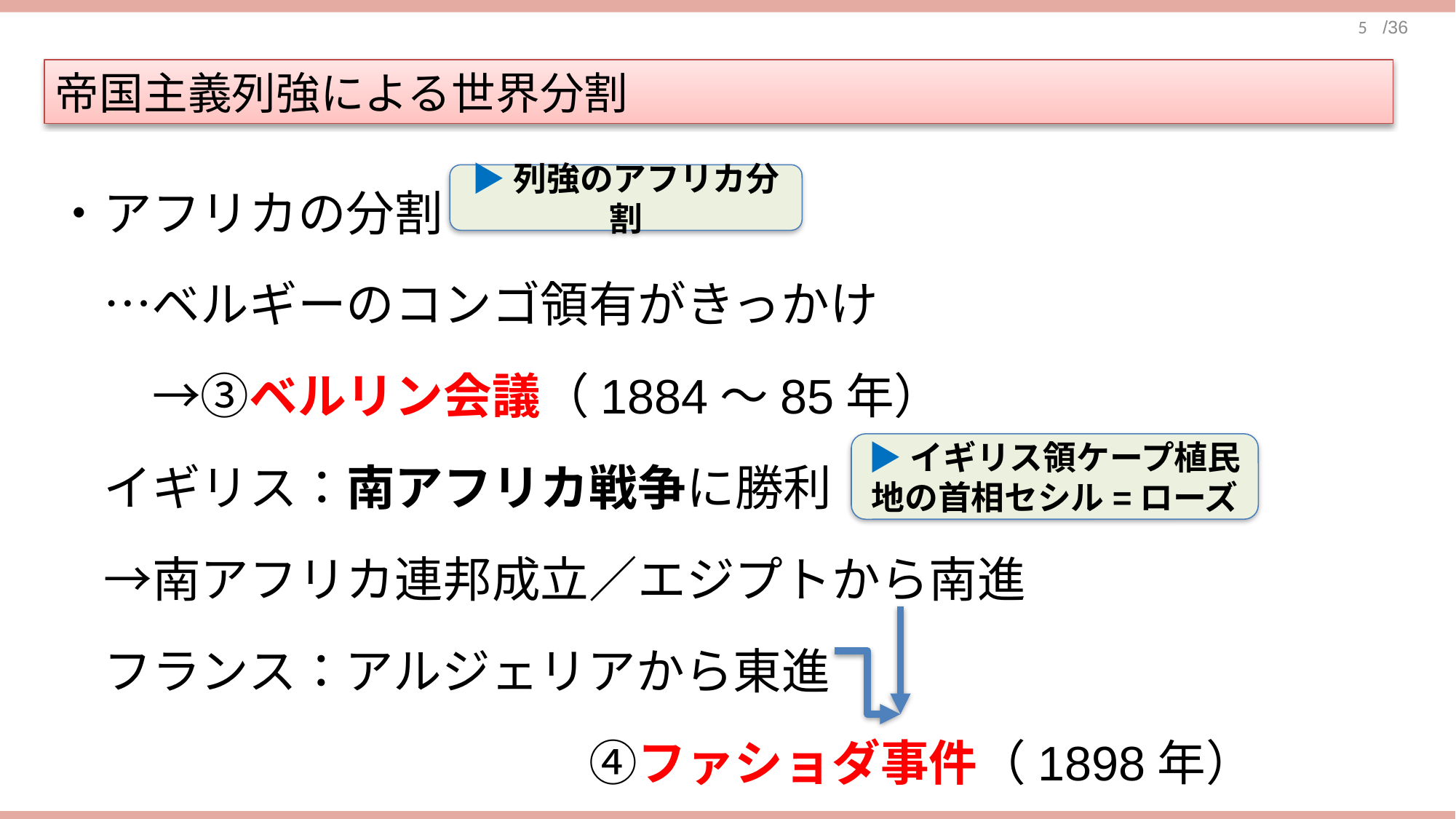

帝国主義列強による世界分割
・アフリカの分割
　…ベルギーのコンゴ領有がきっかけ
　　→③ベルリン会議（1884～85年）
　イギリス：南アフリカ戦争に勝利
　→南アフリカ連邦成立／エジプトから南進
　フランス：アルジェリアから東進
　　　　　　　　　　　④ファショダ事件（1898年）
▶列強のアフリカ分割
▶イギリス領ケープ植民地の首相セシル=ローズ